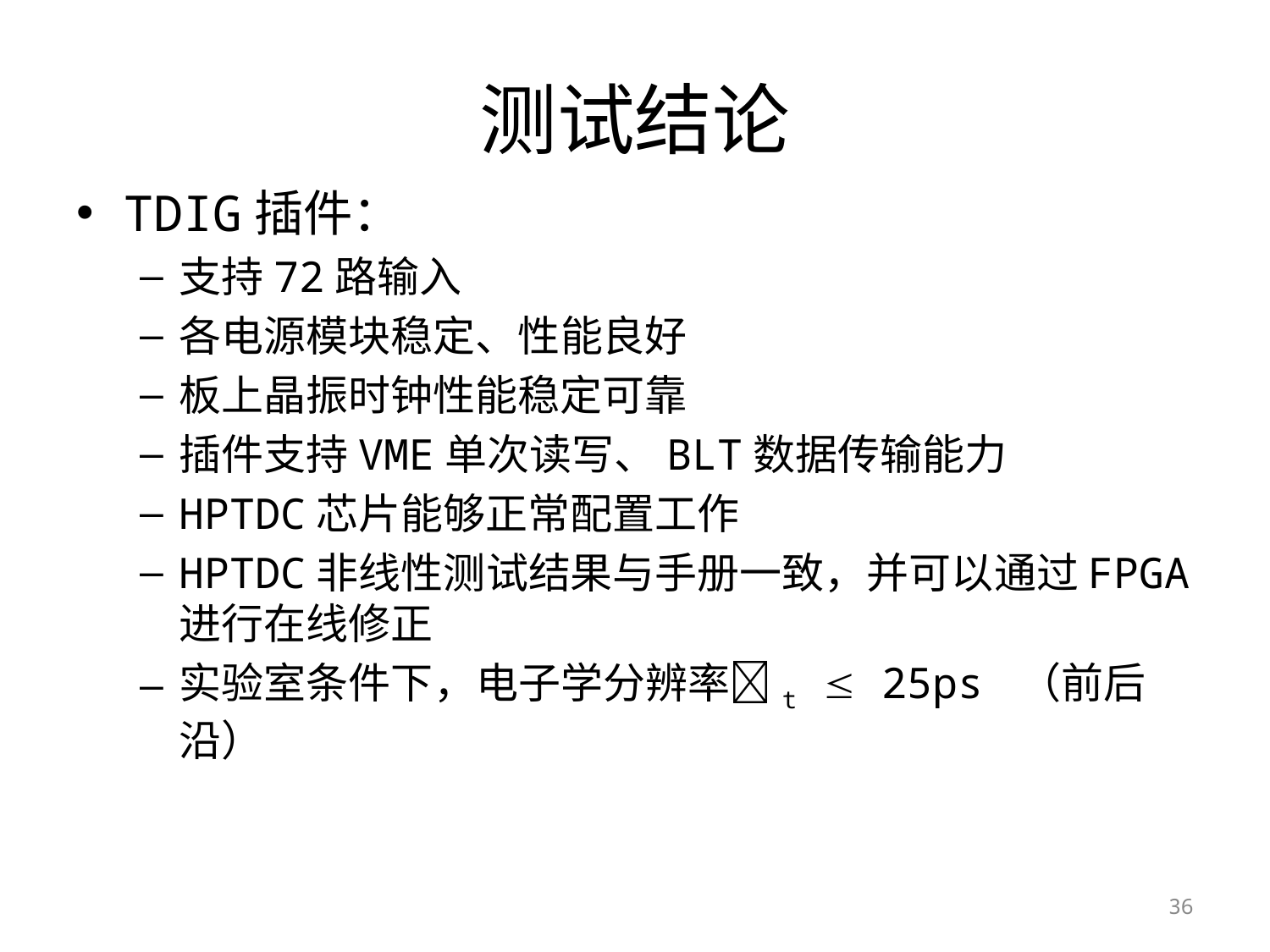

# 测试结论
TDIG插件：
支持72路输入
各电源模块稳定、性能良好
板上晶振时钟性能稳定可靠
插件支持VME单次读写、BLT数据传输能力
HPTDC芯片能够正常配置工作
HPTDC非线性测试结果与手册一致，并可以通过FPGA进行在线修正
实验室条件下，电子学分辨率σt ≤ 25ps （前后沿）
36